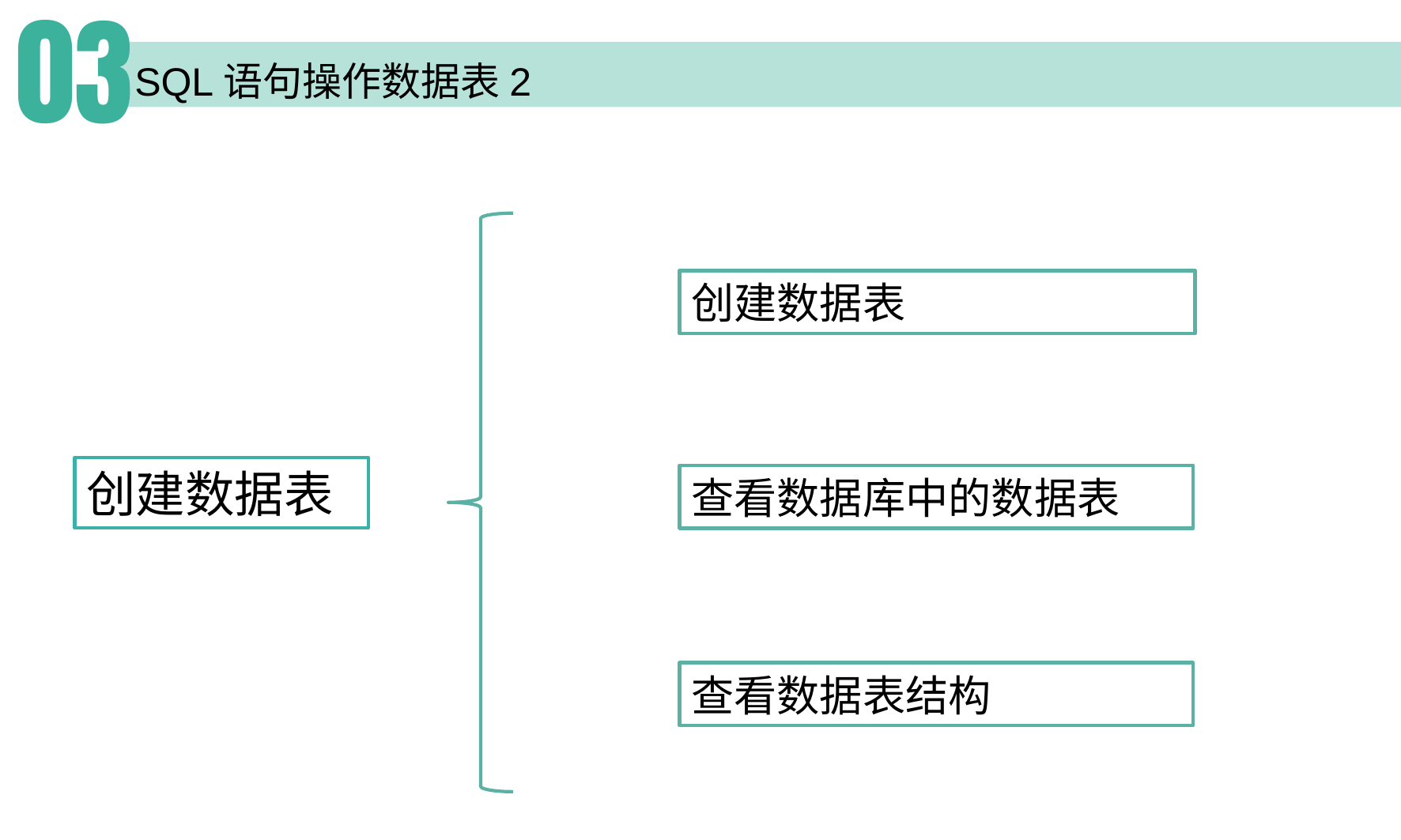

03

SQL语句操作数据表2

创建数据表

创建数据表
查看数据库中的数据表
查看数据表结构